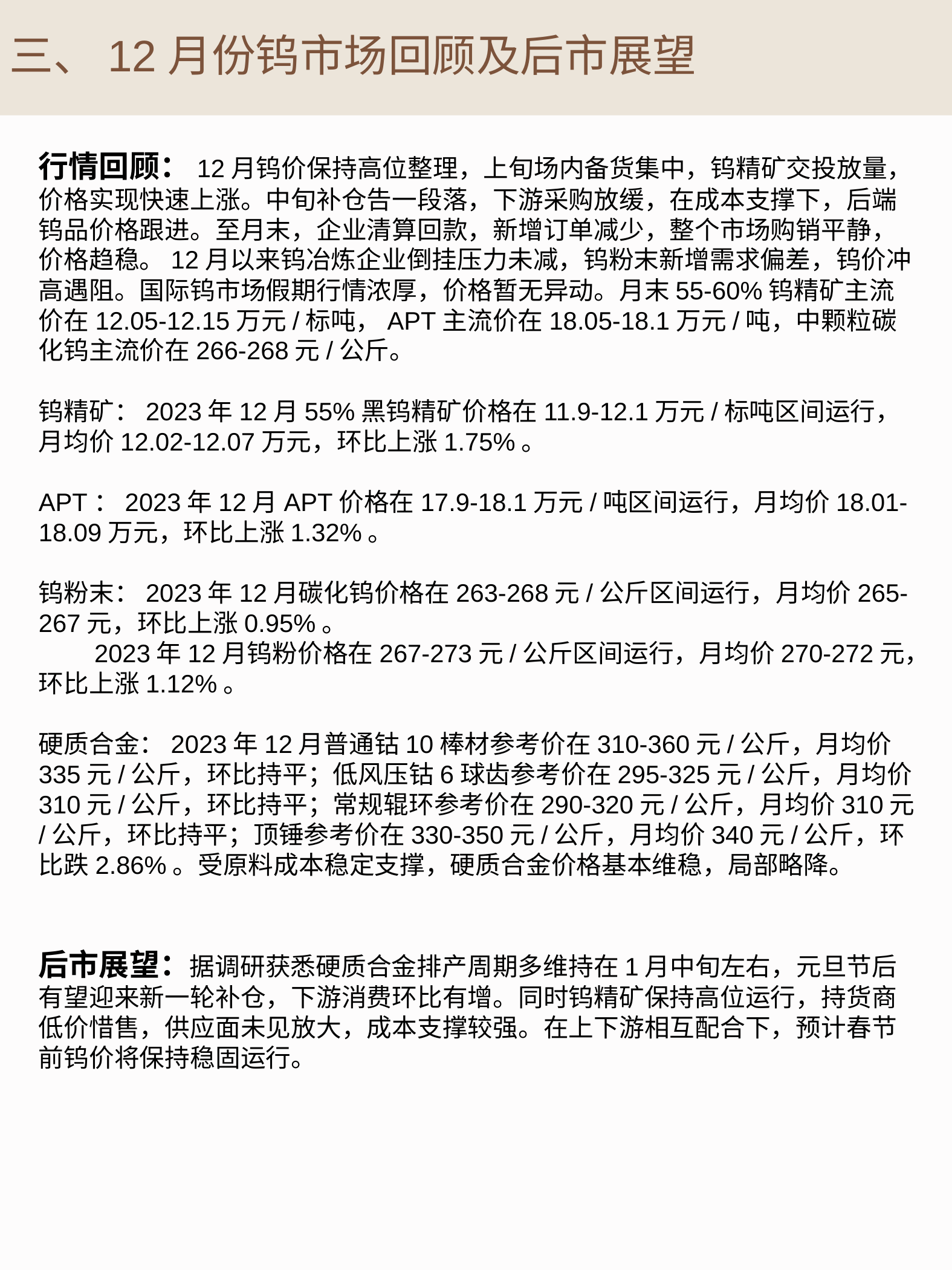

# 三、12月份钨市场回顾及后市展望
行情回顾：12月钨价保持高位整理，上旬场内备货集中，钨精矿交投放量，价格实现快速上涨。中旬补仓告一段落，下游采购放缓，在成本支撑下，后端钨品价格跟进。至月末，企业清算回款，新增订单减少，整个市场购销平静，价格趋稳。12月以来钨冶炼企业倒挂压力未减，钨粉末新增需求偏差，钨价冲高遇阻。国际钨市场假期行情浓厚，价格暂无异动。月末55-60%钨精矿主流价在12.05-12.15万元/标吨，APT主流价在18.05-18.1万元/吨，中颗粒碳化钨主流价在266-268元/公斤。

钨精矿：2023年12月55%黑钨精矿价格在11.9-12.1万元/标吨区间运行，月均价12.02-12.07万元，环比上涨1.75%。

APT：2023年12月APT价格在17.9-18.1万元/吨区间运行，月均价18.01-18.09万元，环比上涨1.32%。

钨粉末：2023年12月碳化钨价格在263-268元/公斤区间运行，月均价265-267元，环比上涨0.95%。
        2023年12月钨粉价格在267-273元/公斤区间运行，月均价270-272元，环比上涨1.12%。

硬质合金：2023年12月普通钴10棒材参考价在310-360元/公斤，月均价335元/公斤，环比持平；低风压钴6球齿参考价在295-325元/公斤，月均价310元/公斤，环比持平；常规辊环参考价在290-320元/公斤，月均价310元/公斤，环比持平；顶锤参考价在330-350元/公斤，月均价340元/公斤，环比跌2.86%。受原料成本稳定支撑，硬质合金价格基本维稳，局部略降。
后市展望：据调研获悉硬质合金排产周期多维持在1月中旬左右，元旦节后有望迎来新一轮补仓，下游消费环比有增。同时钨精矿保持高位运行，持货商低价惜售，供应面未见放大，成本支撑较强。在上下游相互配合下，预计春节前钨价将保持稳固运行。